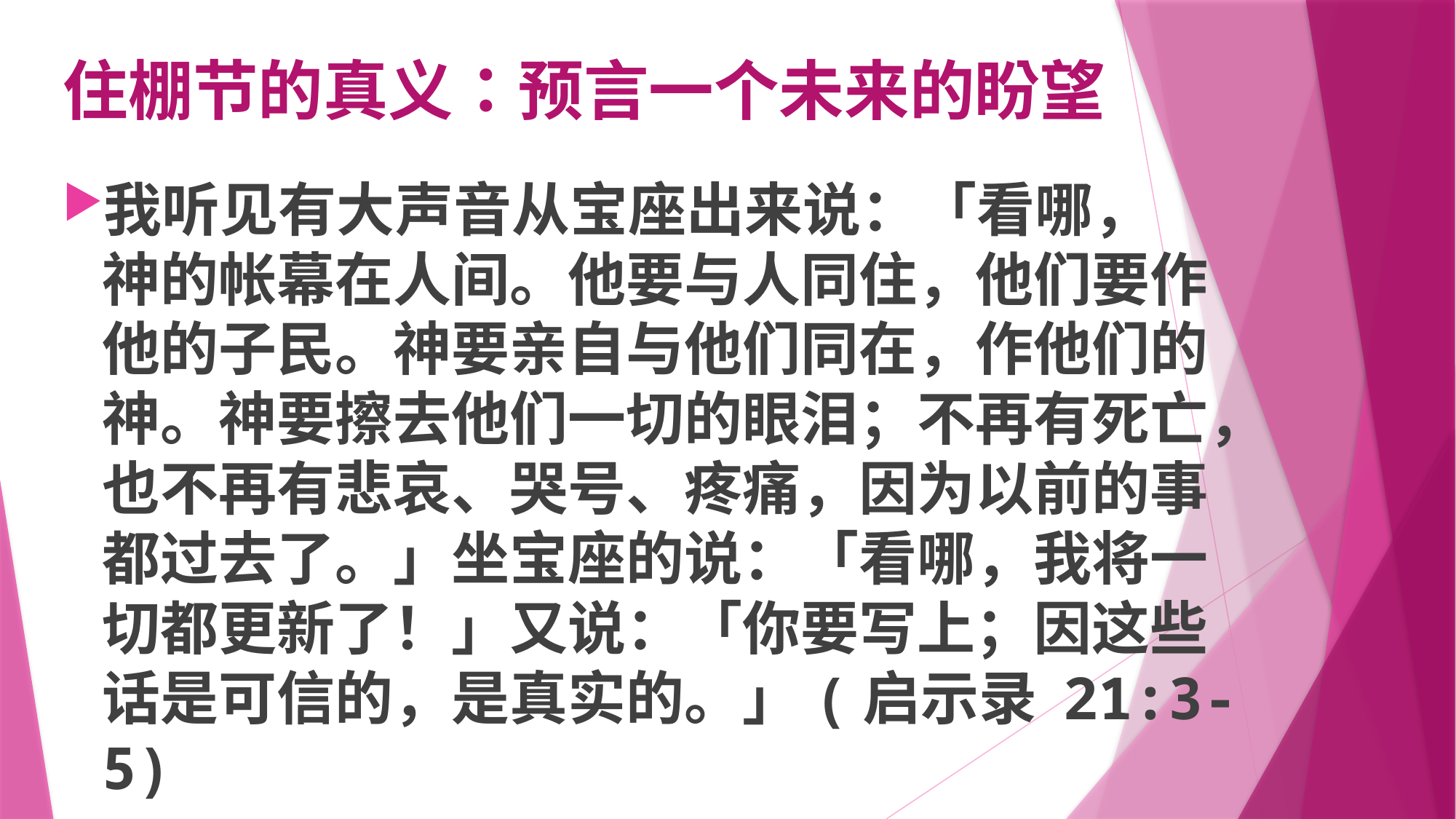

# 住棚节的真义：预言一个未来的盼望
我听见有大声音从宝座出来说：「看哪，　神的帐幕在人间。他要与人同住，他们要作他的子民。神要亲自与他们同在，作他们的神。神要擦去他们一切的眼泪；不再有死亡，也不再有悲哀、哭号、疼痛，因为以前的事都过去了。」坐宝座的说：「看哪，我将一切都更新了！」又说：「你要写上；因这些话是可信的，是真实的。」(启示录 21:3-5)